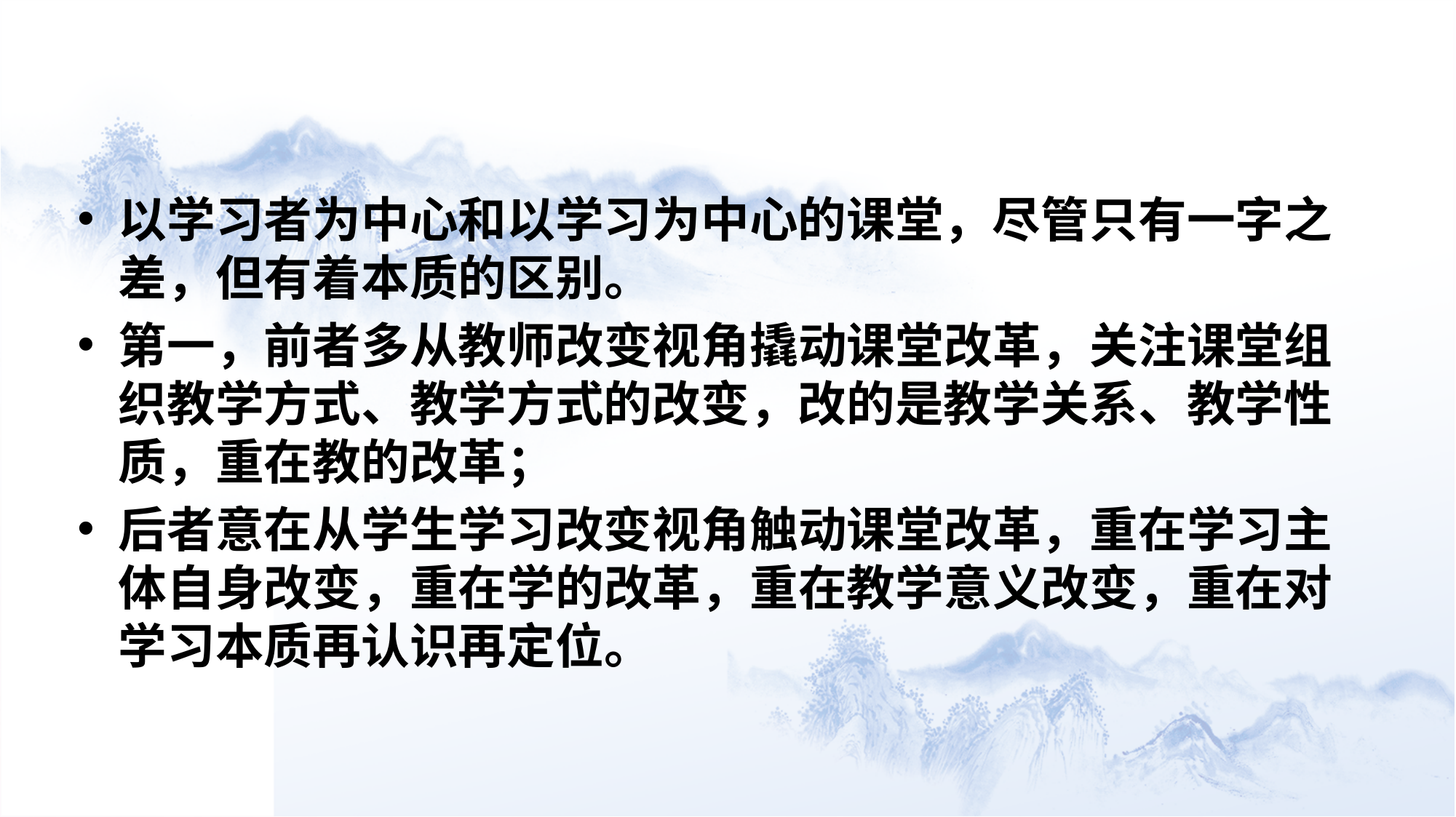

#
以学习者为中心和以学习为中心的课堂，尽管只有一字之差，但有着本质的区别。
第一，前者多从教师改变视角撬动课堂改革，关注课堂组织教学方式、教学方式的改变，改的是教学关系、教学性质，重在教的改革；
后者意在从学生学习改变视角触动课堂改革，重在学习主体自身改变，重在学的改革，重在教学意义改变，重在对学习本质再认识再定位。